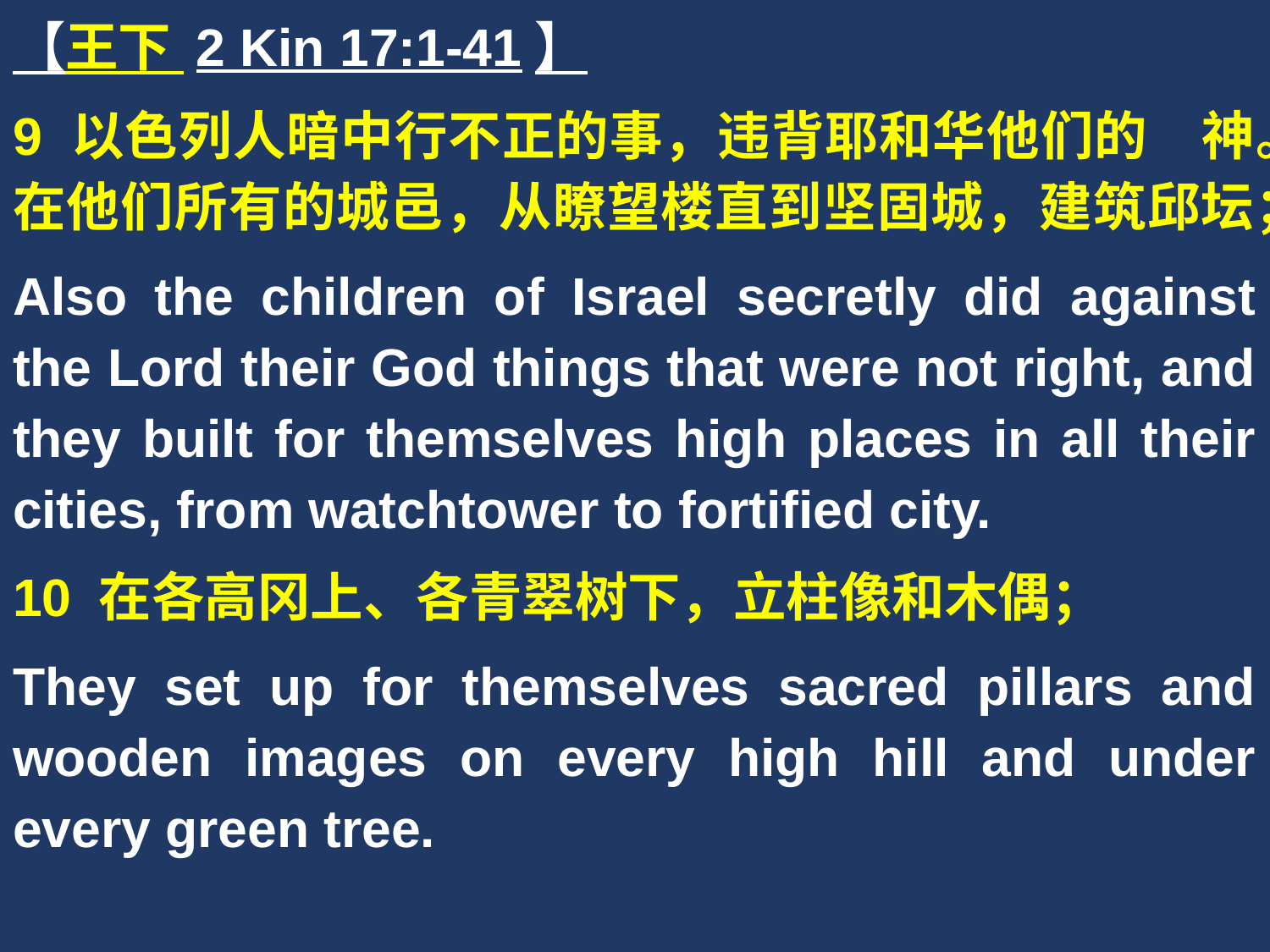

【王下 2 Kin 17:1-41】
9 以色列人暗中行不正的事，违背耶和华他们的　神。在他们所有的城邑，从瞭望楼直到坚固城，建筑邱坛；
Also the children of Israel secretly did against the Lord their God things that were not right, and they built for themselves high places in all their cities, from watchtower to fortified city.
10 在各高冈上、各青翠树下，立柱像和木偶；
They set up for themselves sacred pillars and wooden images on every high hill and under every green tree.